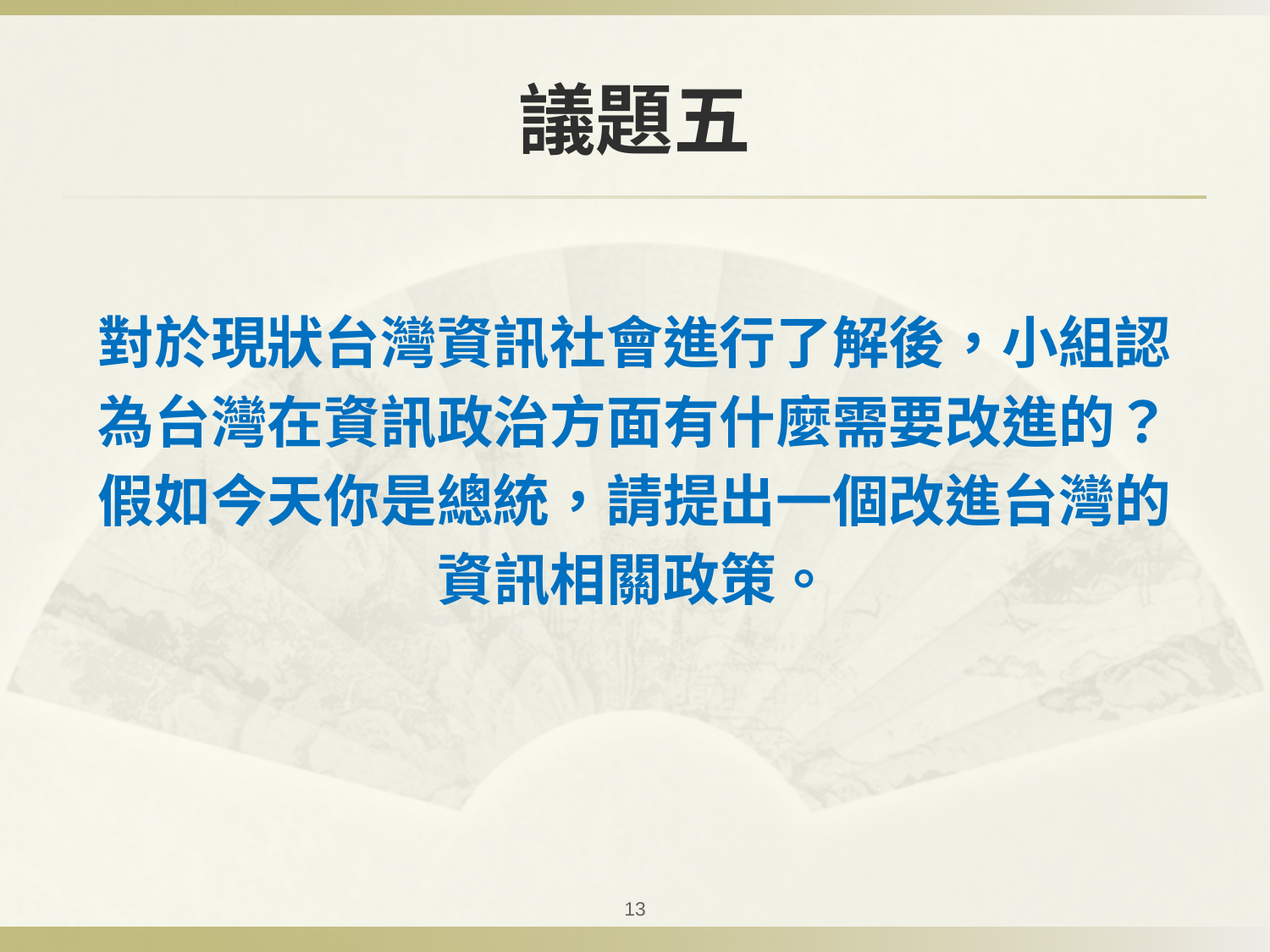

# 議題五

對於現狀台灣資訊社會進行了解後，小組認
為台灣在資訊政治方面有什麼需要改進的？
假如今天你是總統，請提出一個改進台灣的
資訊相關政策。
13